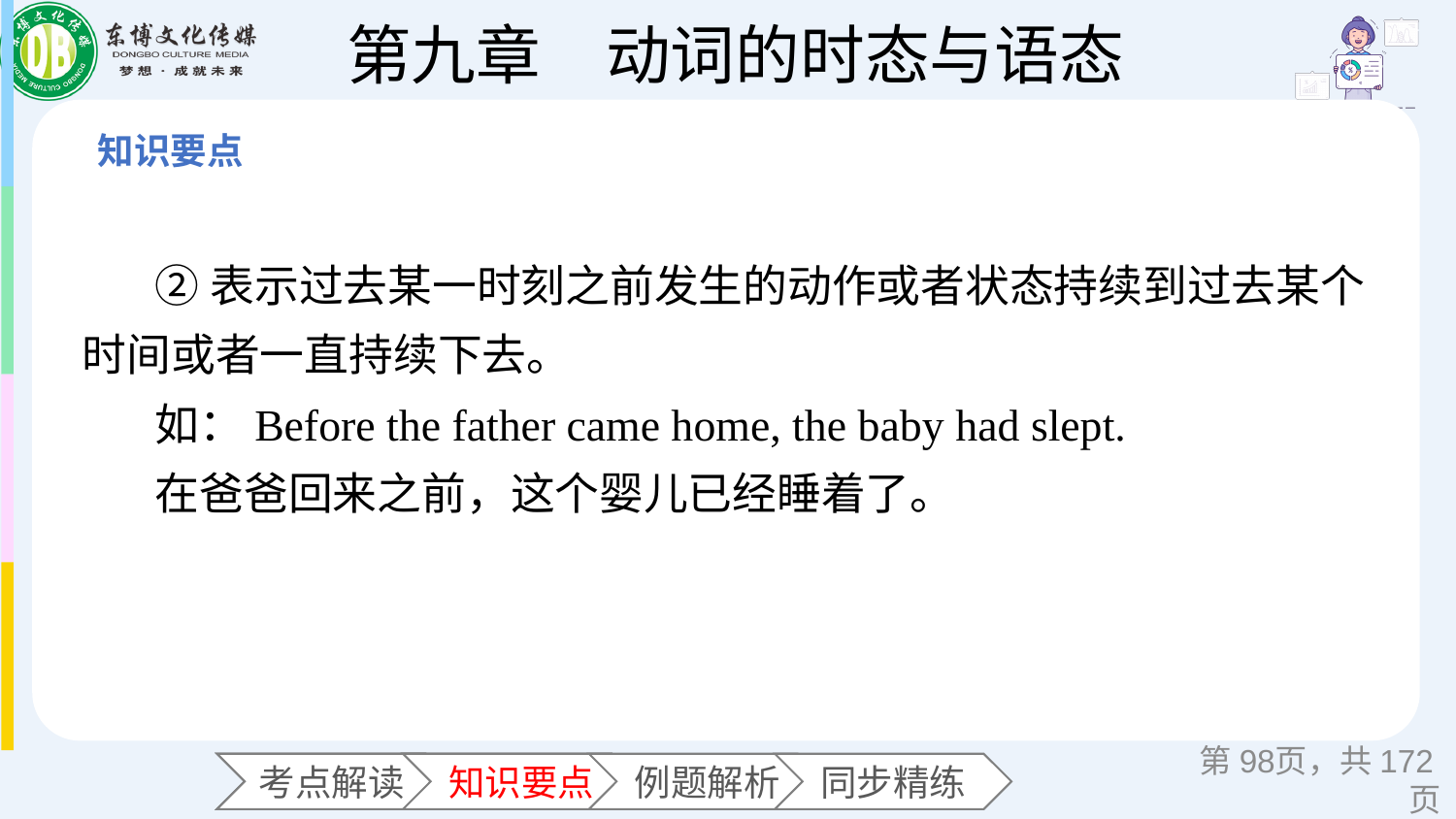

②表示过去某一时刻之前发生的动作或者状态持续到过去某个时间或者一直持续下去。
如：Before the father came home, the baby had slept.
在爸爸回来之前，这个婴儿已经睡着了。
第98页，共172页